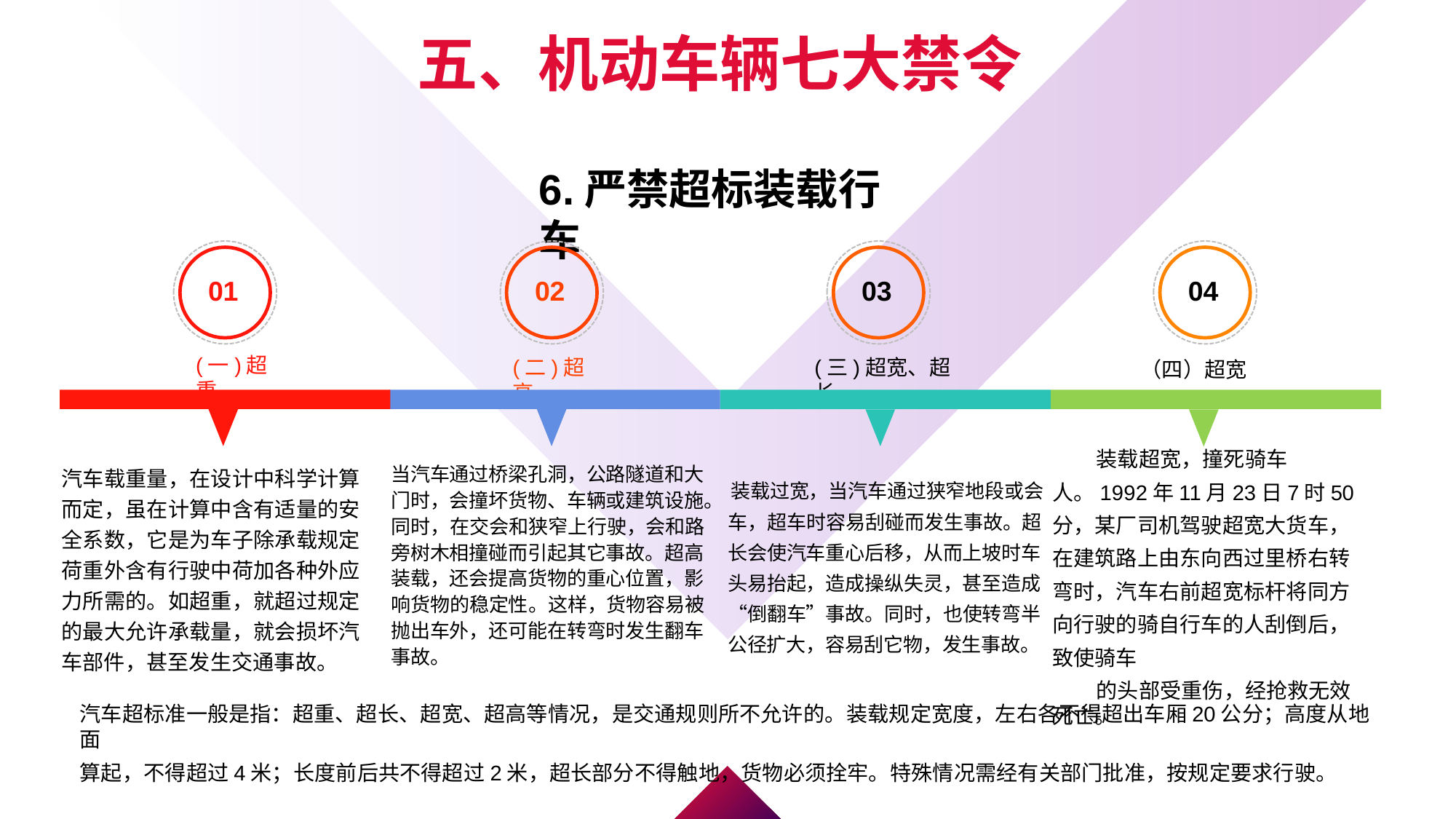

五、机动车辆七大禁令
6.严禁超标装载行车

01
02
03
04
(一)超重
(二)超高
(三)超宽、超长
（四）超宽

装载超宽，撞死骑车人。1992年11月23日7时50分，某厂司机驾驶超宽大货车，在建筑路上由东向西过里桥右转弯时，汽车右前超宽标杆将同方向行驶的骑自行车的人刮倒后，致使骑车
的头部受重伤，经抢救无效死亡。
当汽车通过桥梁孔洞，公路隧道和大门时，会撞坏货物、车辆或建筑设施。同时，在交会和狭窄上行驶，会和路旁树木相撞碰而引起其它事故。超高装载，还会提高货物的重心位置，影响货物的稳定性。这样，货物容易被抛出车外，还可能在转弯时发生翻车事故。
汽车载重量，在设计中科学计算而定，虽在计算中含有适量的安全系数，它是为车子除承载规定荷重外含有行驶中荷加各种外应力所需的。如超重，就超过规定的最大允许承载量，就会损坏汽车部件，甚至发生交通事故。
装载过宽，当汽车通过狭窄地段或会车，超车时容易刮碰而发生事故。超长会使汽车重心后移，从而上坡时车头易抬起，造成操纵失灵，甚至造成“倒翻车”事故。同时，也使转弯半公径扩大，容易刮它物，发生事故。
汽车超标准一般是指：超重、超长、超宽、超高等情况，是交通规则所不允许的。装载规定宽度，左右各不得超出车厢20公分；高度从地面
算起，不得超过4米；长度前后共不得超过2米，超长部分不得触地，货物必须拴牢。特殊情况需经有关部门批准，按规定要求行驶。